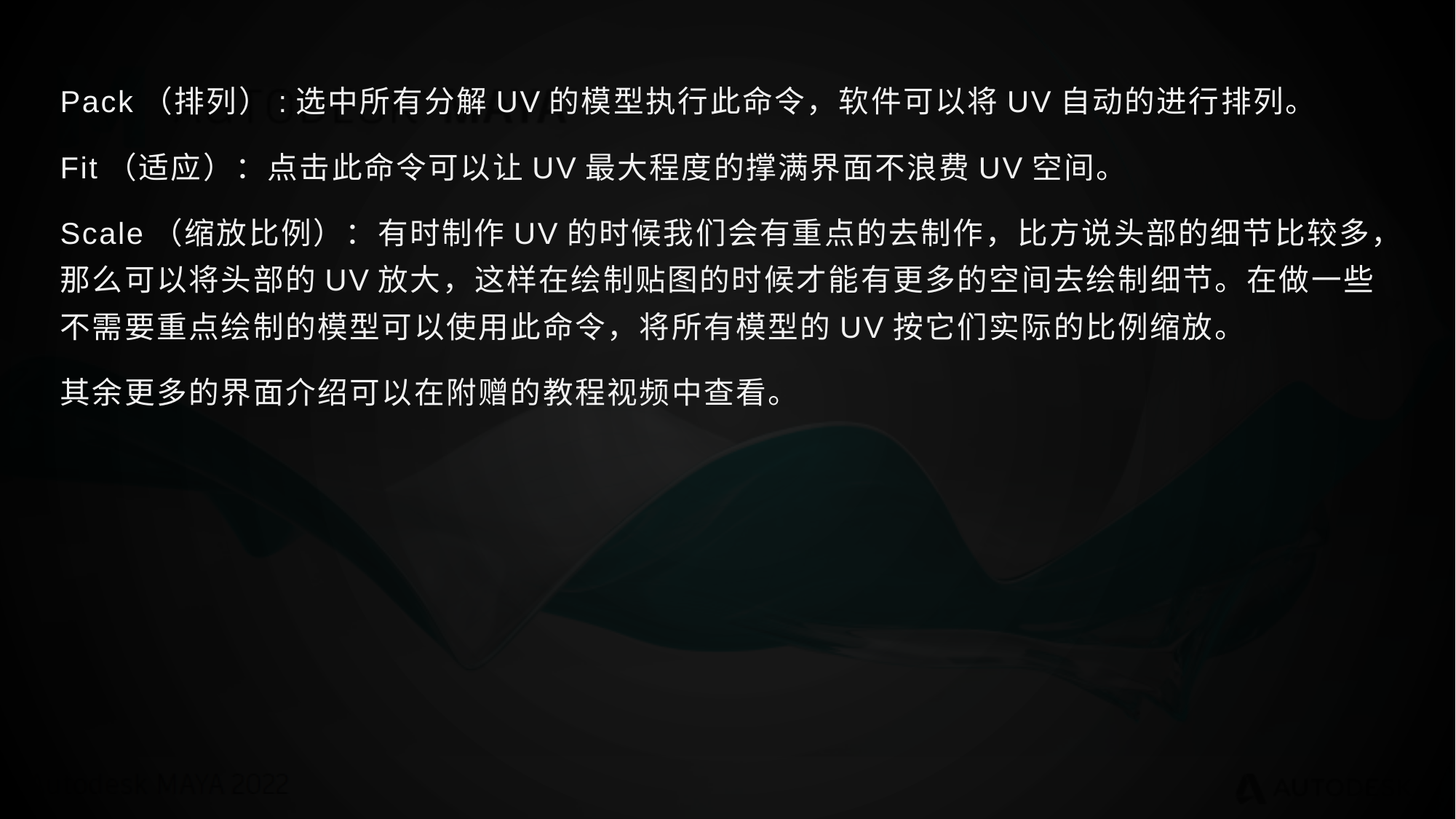

Pack（排列）:选中所有分解UV的模型执行此命令，软件可以将UV自动的进行排列。
Fit（适应）：点击此命令可以让UV最大程度的撑满界面不浪费UV空间。
Scale（缩放比例）：有时制作UV的时候我们会有重点的去制作，比方说头部的细节比较多，那么可以将头部的UV放大，这样在绘制贴图的时候才能有更多的空间去绘制细节。在做一些不需要重点绘制的模型可以使用此命令，将所有模型的UV按它们实际的比例缩放。
其余更多的界面介绍可以在附赠的教程视频中查看。